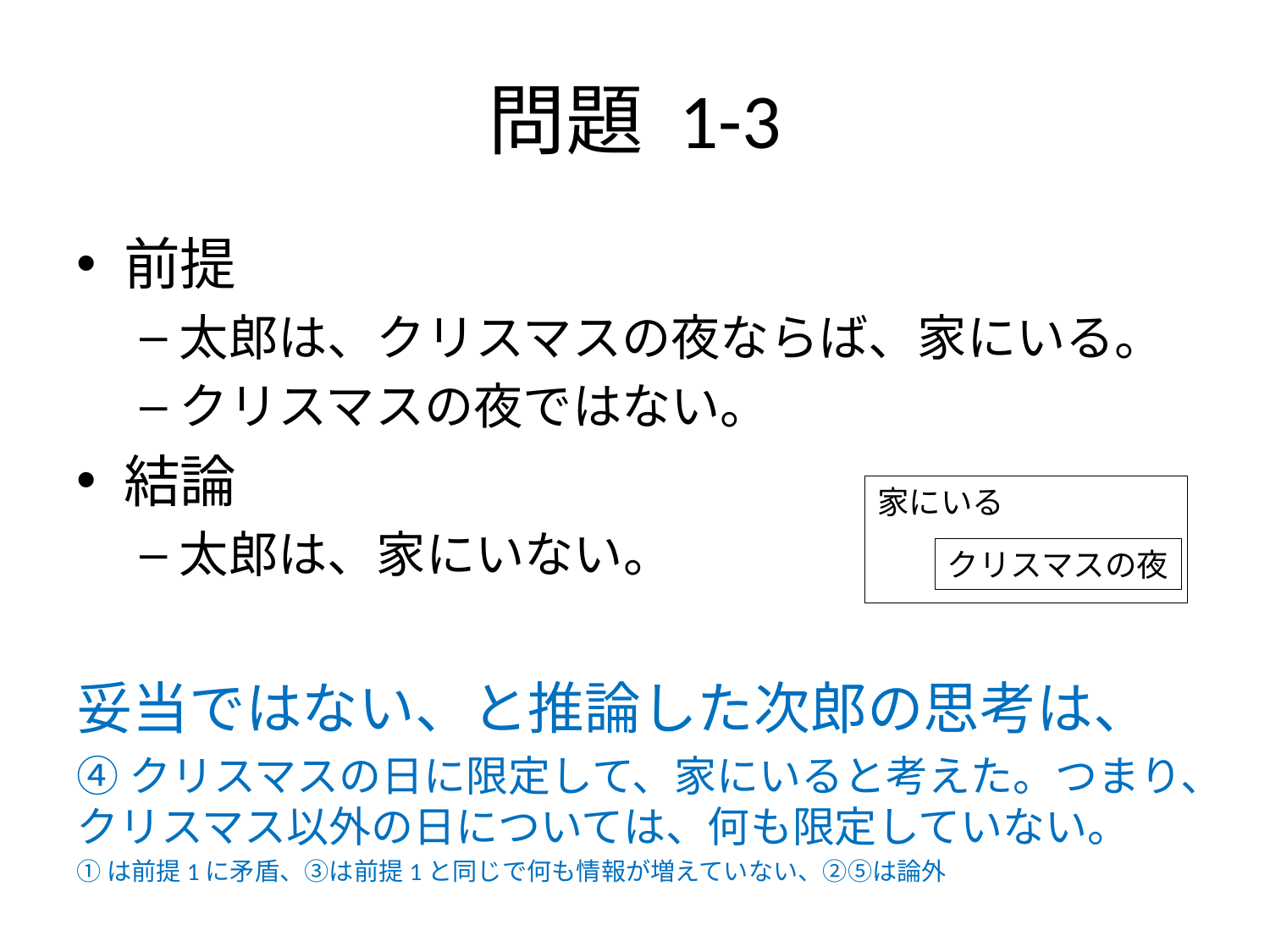

# 問題 1-3
前提
太郎は、クリスマスの夜ならば、家にいる。
クリスマスの夜ではない。
結論
太郎は、家にいない。

妥当ではない、と推論した次郎の思考は、
④クリスマスの日に限定して、家にいると考えた。つまり、クリスマス以外の日については、何も限定していない。
①は前提1に矛盾、③は前提1と同じで何も情報が増えていない、②⑤は論外
家にいる

クリスマスの夜